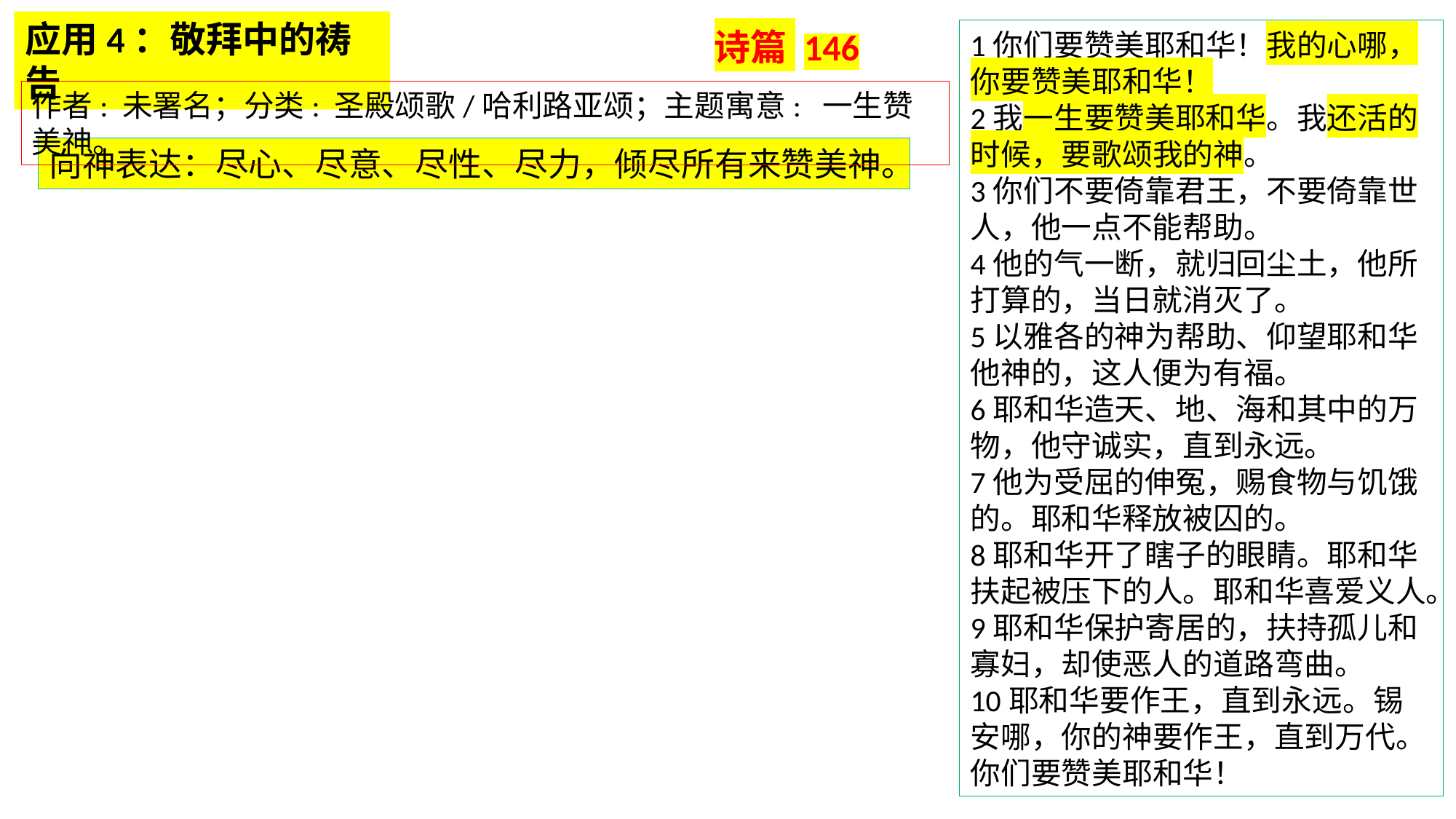

应用4：敬拜中的祷告
诗篇 146
1你们要赞美耶和华！我的心哪，你要赞美耶和华！
2我一生要赞美耶和华。我还活的时候，要歌颂我的神。
3你们不要倚靠君王，不要倚靠世人，他一点不能帮助。
4他的气一断，就归回尘土，他所打算的，当日就消灭了。
5以雅各的神为帮助、仰望耶和华他神的，这人便为有福。
6耶和华造天、地、海和其中的万物，他守诚实，直到永远。
7他为受屈的伸冤，赐食物与饥饿的。耶和华释放被囚的。
8耶和华开了瞎子的眼睛。耶和华扶起被压下的人。耶和华喜爱义人。
9耶和华保护寄居的，扶持孤儿和寡妇，却使恶人的道路弯曲。
10耶和华要作王，直到永远。锡安哪，你的神要作王，直到万代。你们要赞美耶和华！
作者: 未署名；分类: 圣殿颂歌/哈利路亚颂；主题寓意:  一生赞美神。
向神表达：尽心、尽意、尽性、尽力，倾尽所有来赞美神。